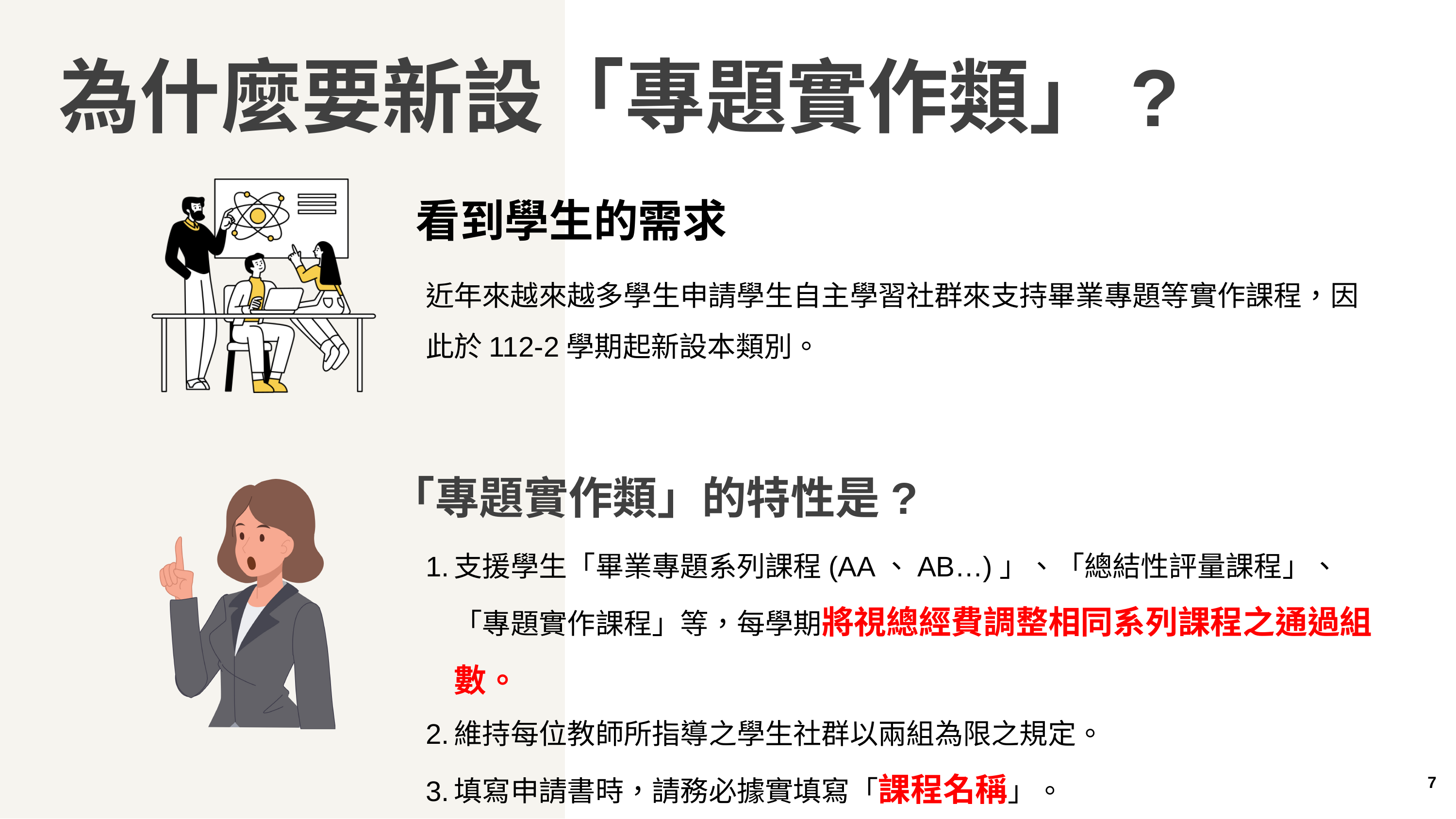

為什麼要新設「專題實作類」?

看到學生的需求
近年來越來越多學生申請學生自主學習社群來支持畢業專題等實作課程，因此於112-2學期起新設本類別。
「專題實作類」的特性是?

支援學生「畢業專題系列課程(AA、AB…)」、「總結性評量課程」、「專題實作課程」等，每學期將視總經費調整相同系列課程之通過組數。
維持每位教師所指導之學生社群以兩組為限之規定。
填寫申請書時，請務必據實填寫「課程名稱」。
7